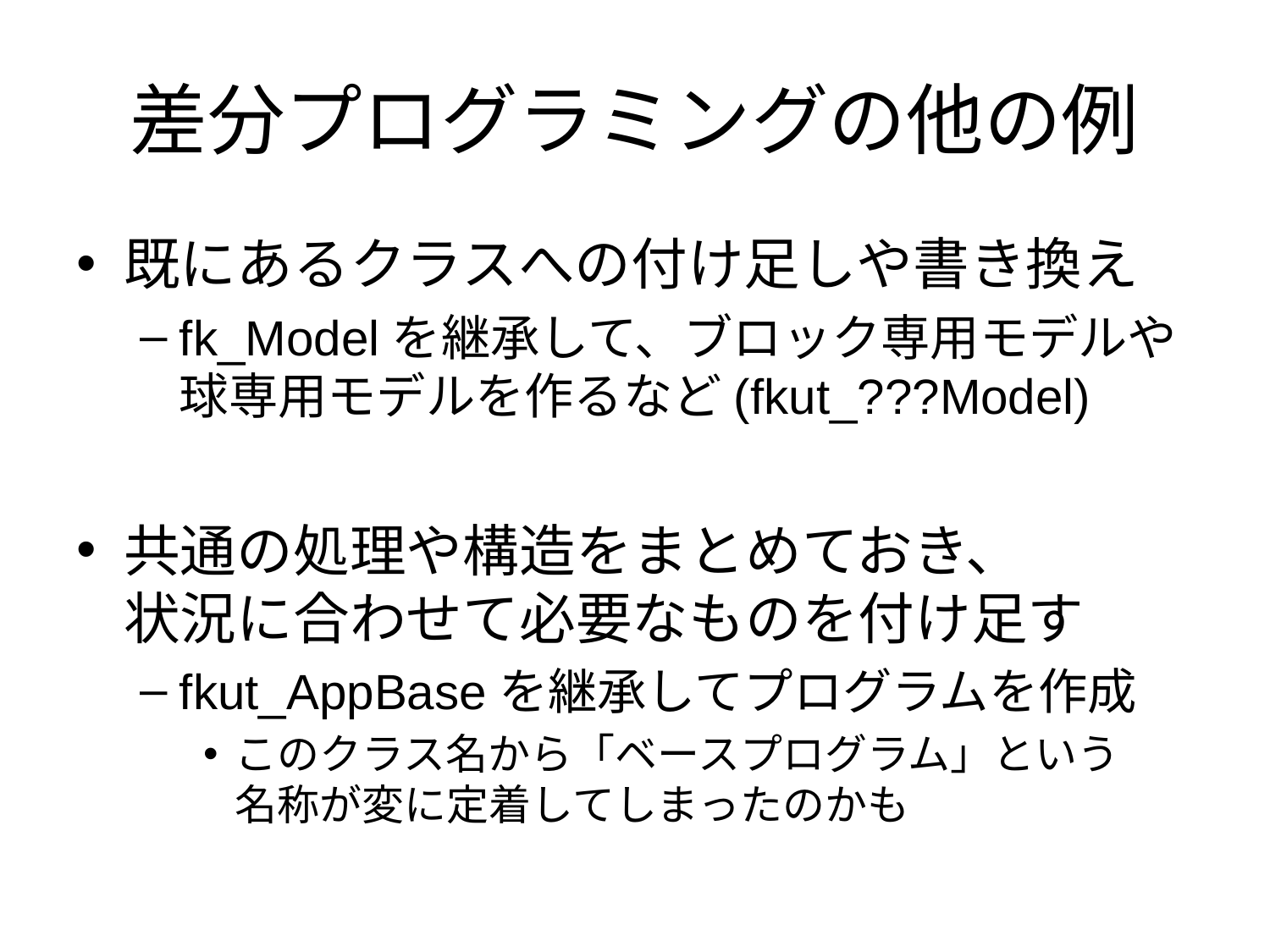

# 差分プログラミングの他の例
既にあるクラスへの付け足しや書き換え
fk_Modelを継承して、ブロック専用モデルや
球専用モデルを作るなど(fkut_???Model)

共通の処理や構造をまとめておき、
状況に合わせて必要なものを付け足す
fkut_AppBaseを継承してプログラムを作成
このクラス名から「ベースプログラム」という
名称が変に定着してしまったのかも